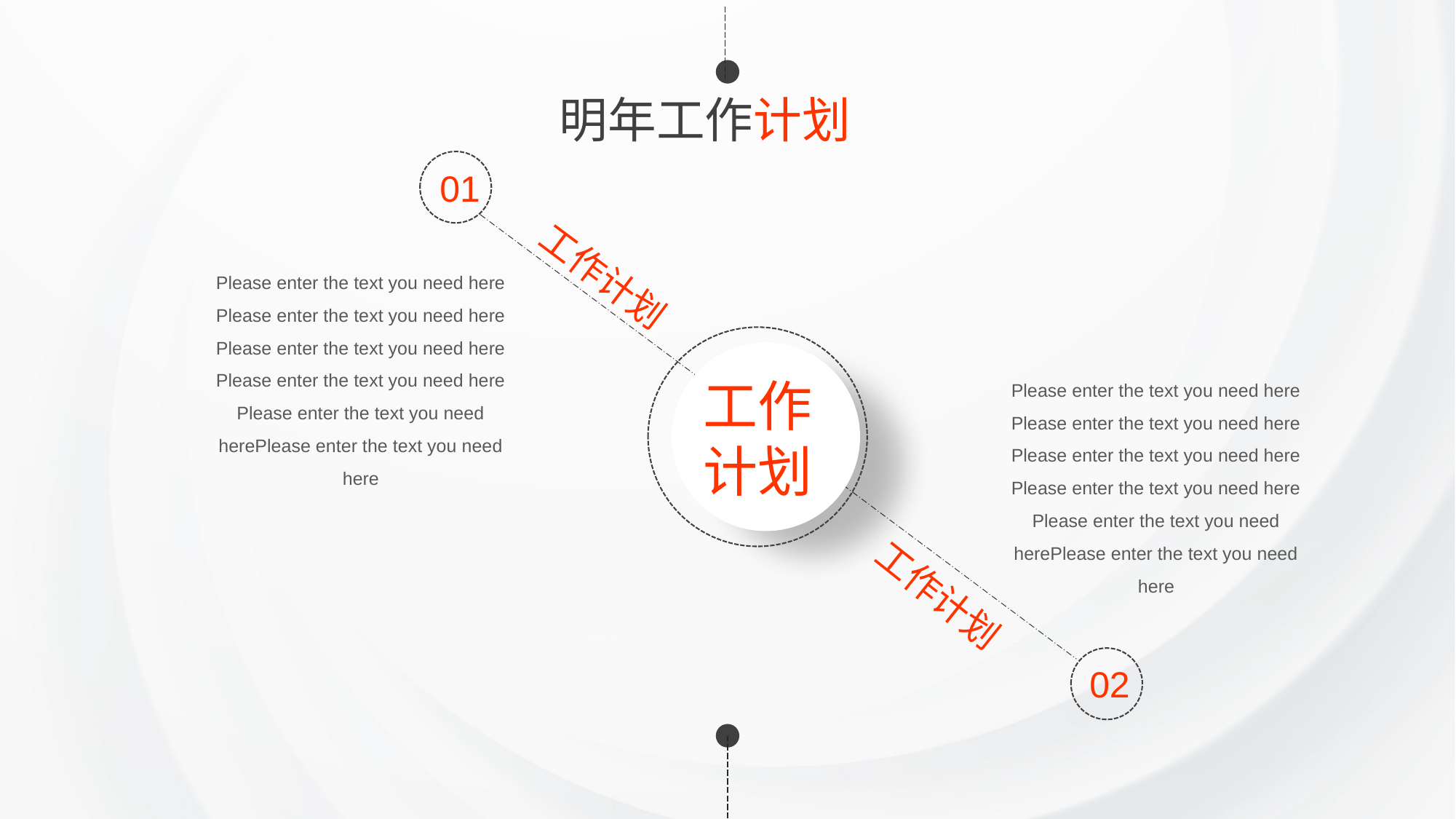

明年工作计划
01

工作计划

工作计划
工作计划
02

Please enter the text you need here Please enter the text you need here Please enter the text you need here Please enter the text you need here Please enter the text you need herePlease enter the text you need here
Please enter the text you need here Please enter the text you need here Please enter the text you need here Please enter the text you need here Please enter the text you need herePlease enter the text you need here